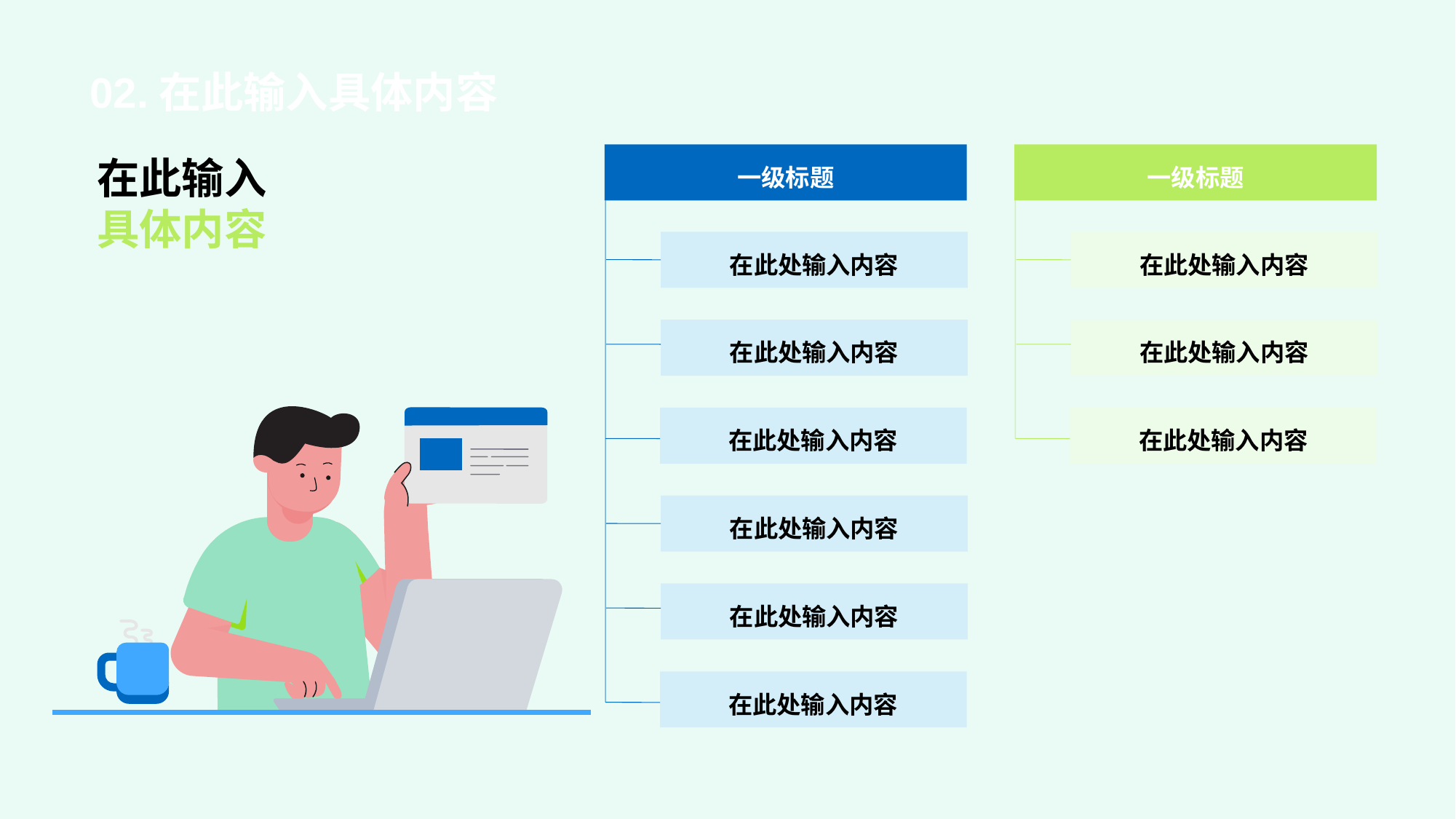

02.在此输入具体内容
一级标题
在此处输入内容
在此处输入内容
在此处输入内容
在此处输入内容
在此处输入内容
在此处输入内容
一级标题
在此输入
具体内容
在此处输入内容
在此处输入内容

在此处输入内容